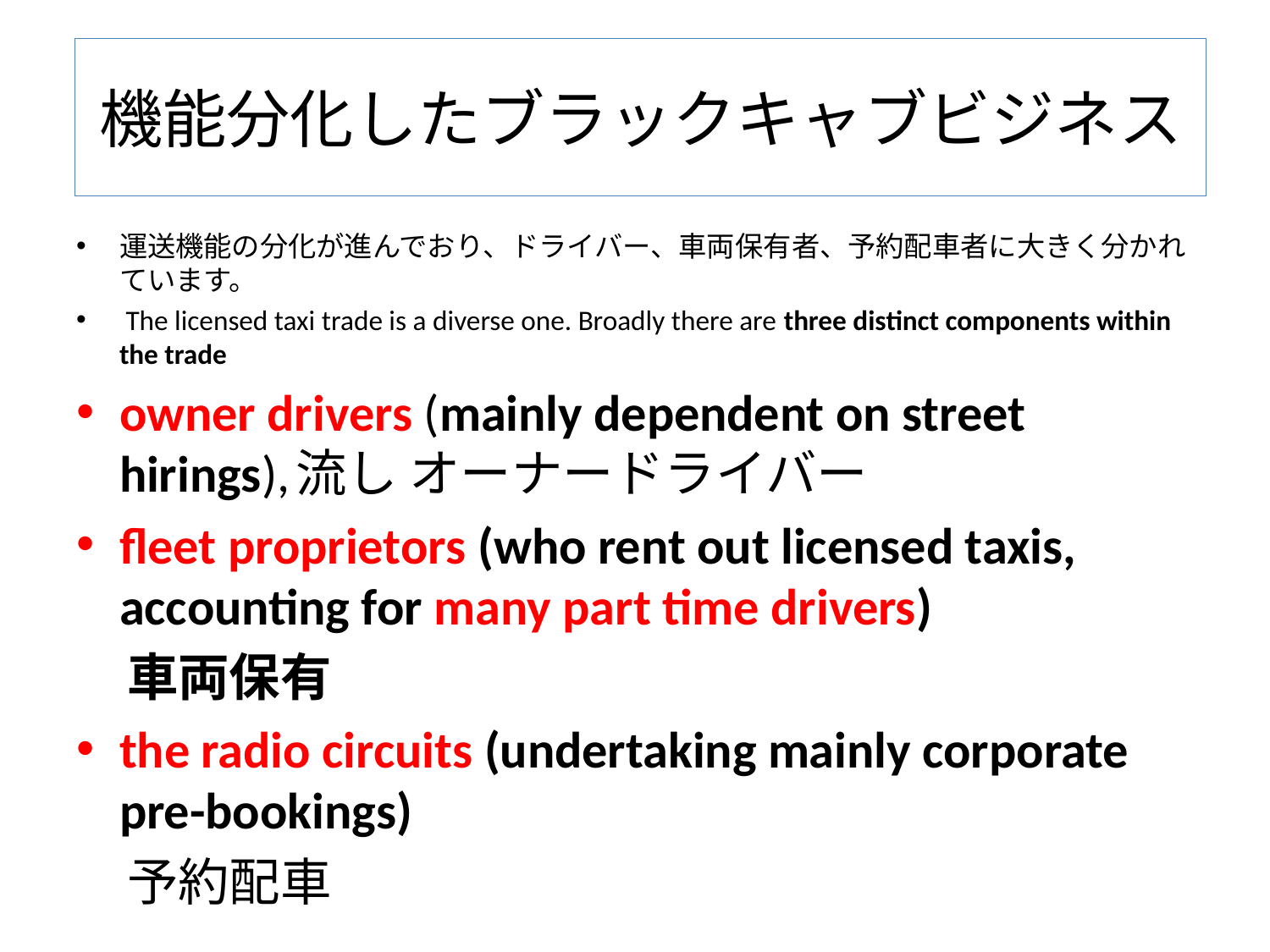

# 機能分化したブラックキャブビジネス
運送機能の分化が進んでおり、ドライバー、車両保有者、予約配車者に大きく分かれています。
 The licensed taxi trade is a diverse one. Broadly there are three distinct components within the trade
owner drivers (mainly dependent on street hirings),流し オーナードライバー
fleet proprietors (who rent out licensed taxis, accounting for many part time drivers)
　車両保有
the radio circuits (undertaking mainly corporate pre-bookings)
　予約配車